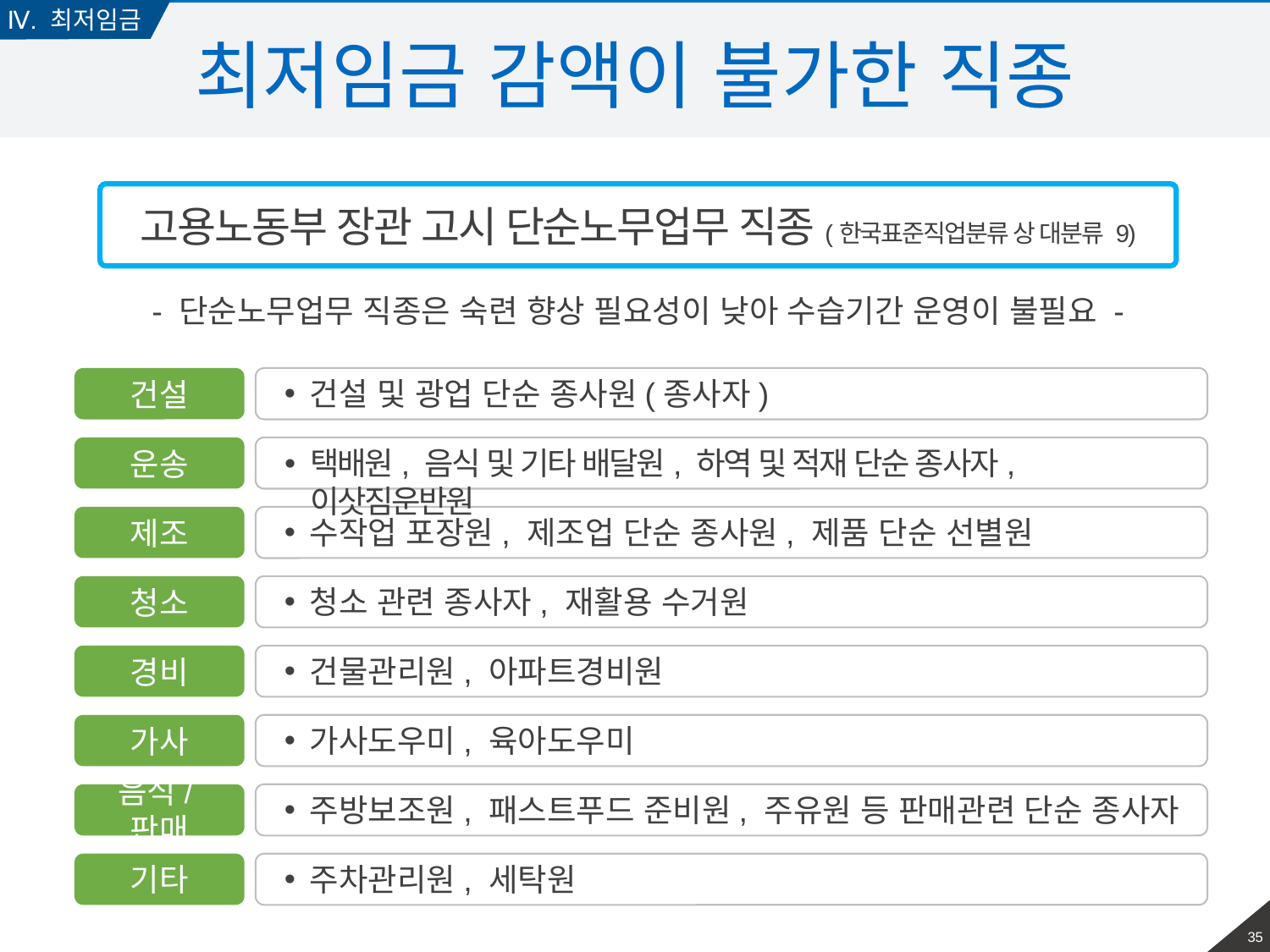

Ⅳ. 최저임금

# 최저임금 감액이 불가한 직종

고용노동부 장관 고시 단순노무업무 직종(한국표준직업분류 상 대분류 9)
- 단순노무업무 직종은 숙련 향상 필요성이 낮아 수습기간 운영이 불필요 -
건설

건설 및 광업 단순 종사원(종사자)
운송

택배원, 음식 및 기타 배달원, 하역 및 적재 단순 종사자, 이삿짐운반원
제조

수작업 포장원, 제조업 단순 종사원, 제품 단순 선별원
청소

청소 관련 종사자, 재활용 수거원
경비

건물관리원, 아파트경비원
가사

가사도우미, 육아도우미
음식/판매

주방보조원, 패스트푸드 준비원, 주유원 등 판매관련 단순 종사자
기타

주차관리원, 세탁원

35